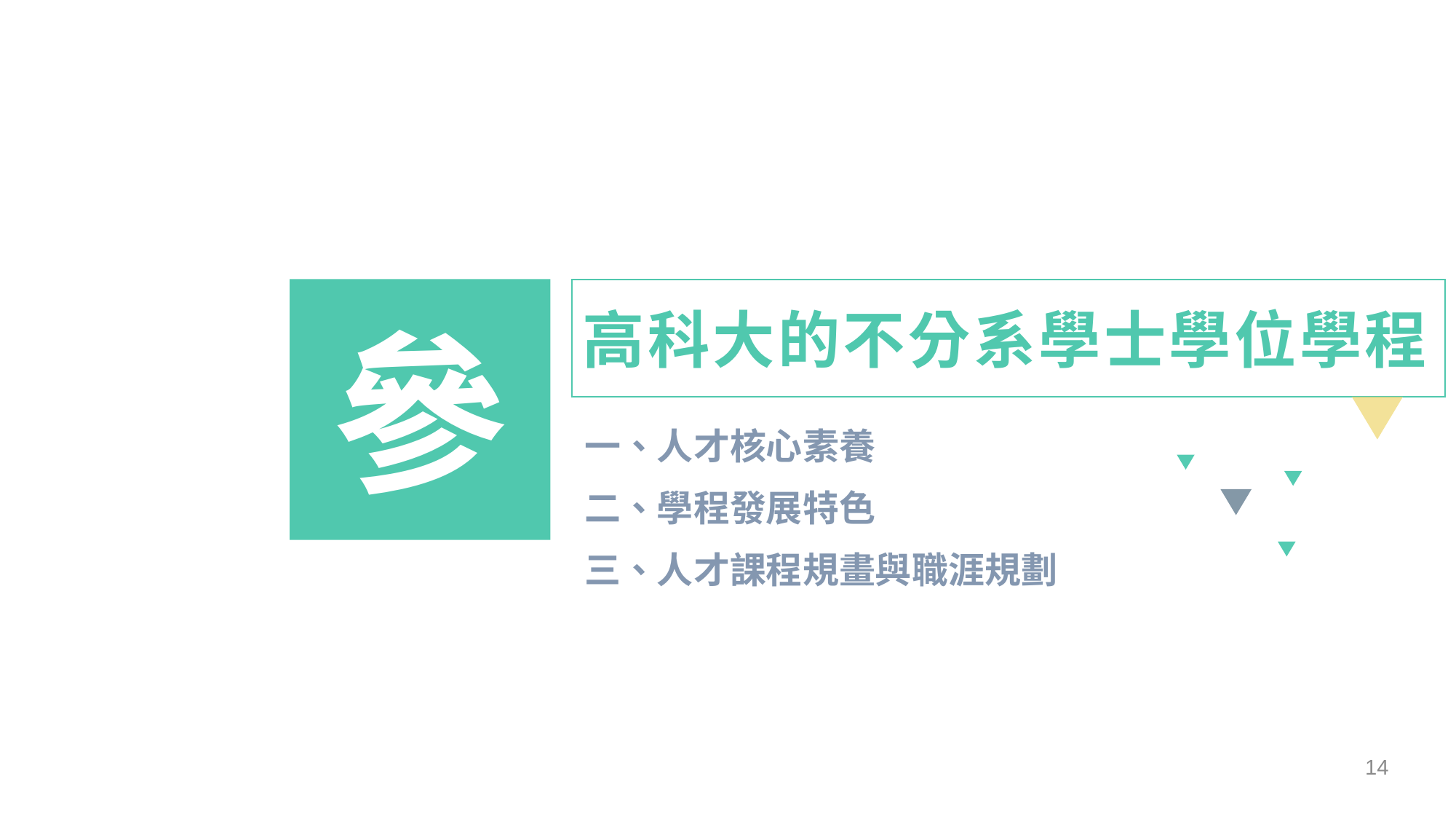

參
高科大的不分系學士學位學程

一、人才核心素養
二、學程發展特色
三、人才課程規畫與職涯規劃
14